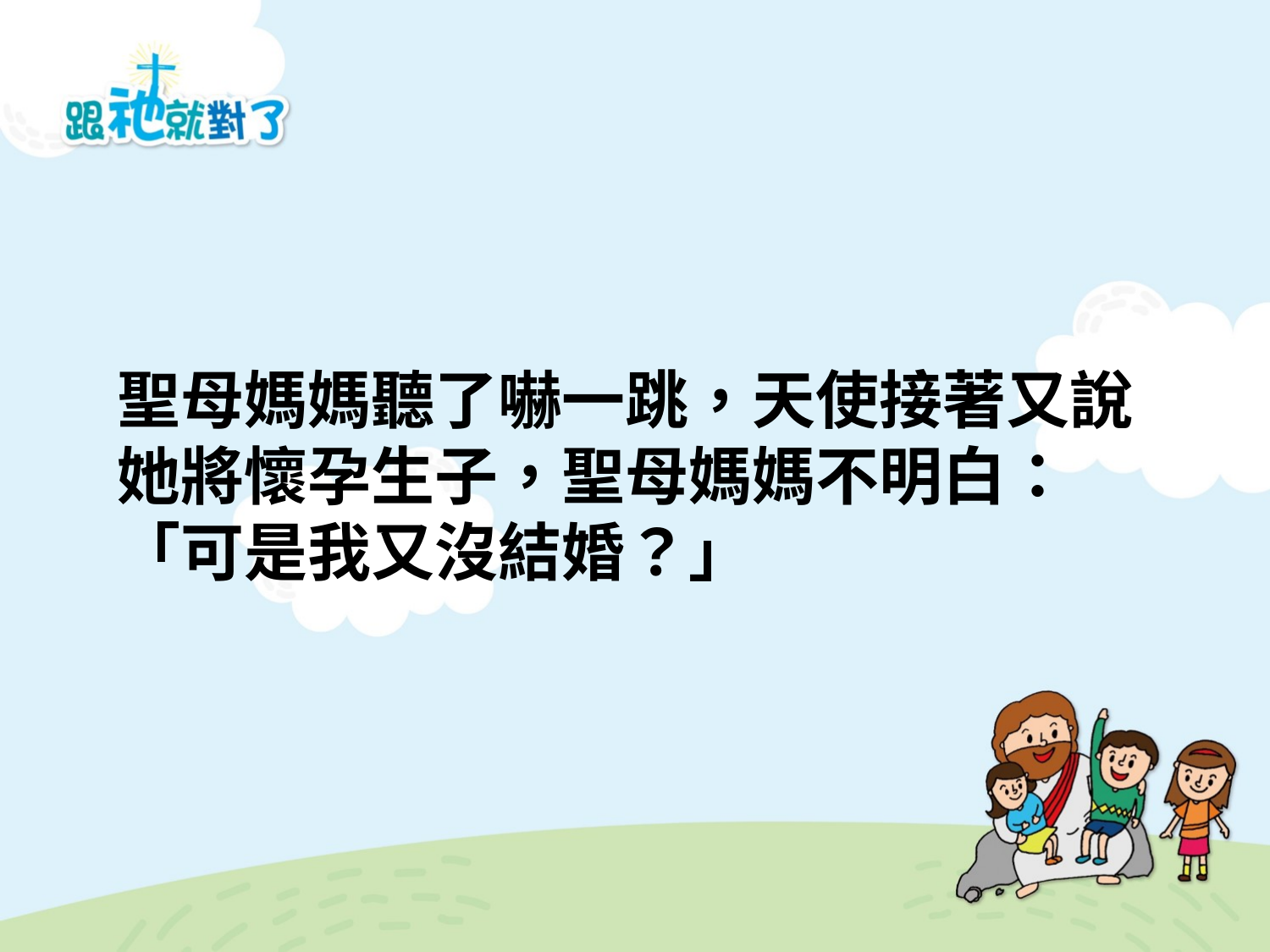

聖母媽媽聽了嚇一跳，天使接著又說她將懷孕生子，聖母媽媽不明白：「可是我又沒結婚？」